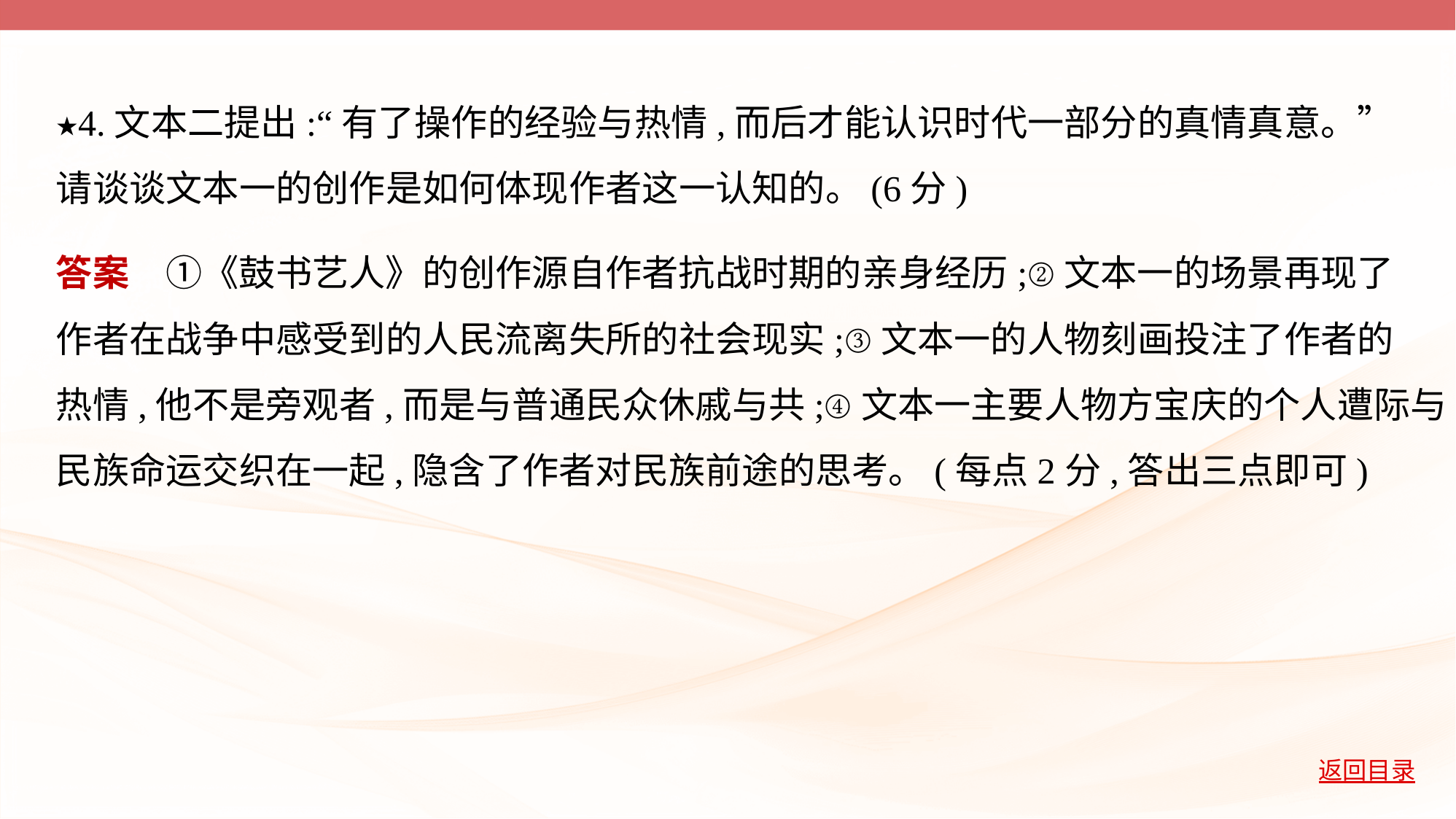

★4.文本二提出:“有了操作的经验与热情,而后才能认识时代一部分的真情真意。”
请谈谈文本一的创作是如何体现作者这一认知的。(6分)
答案　①《鼓书艺人》的创作源自作者抗战时期的亲身经历;②文本一的场景再现了
作者在战争中感受到的人民流离失所的社会现实;③文本一的人物刻画投注了作者的
热情,他不是旁观者,而是与普通民众休戚与共;④文本一主要人物方宝庆的个人遭际与
民族命运交织在一起,隐含了作者对民族前途的思考。(每点2分,答出三点即可)